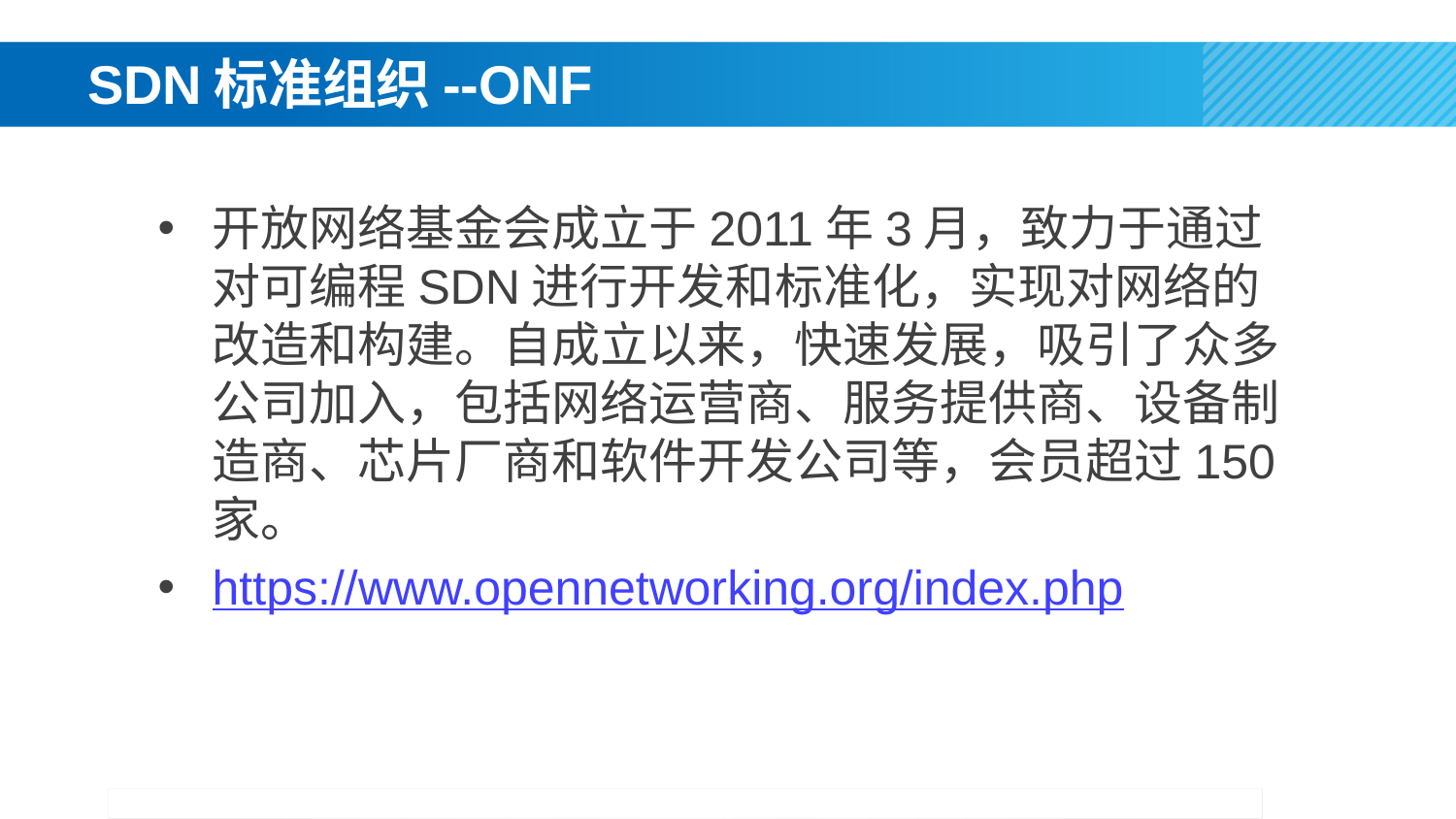

# SDN标准组织--ONF
开放网络基金会成立于2011年3月，致力于通过对可编程SDN进行开发和标准化，实现对网络的改造和构建。自成立以来，快速发展，吸引了众多公司加入，包括网络运营商、服务提供商、设备制造商、芯片厂商和软件开发公司等，会员超过150家。
https://www.opennetworking.org/index.php